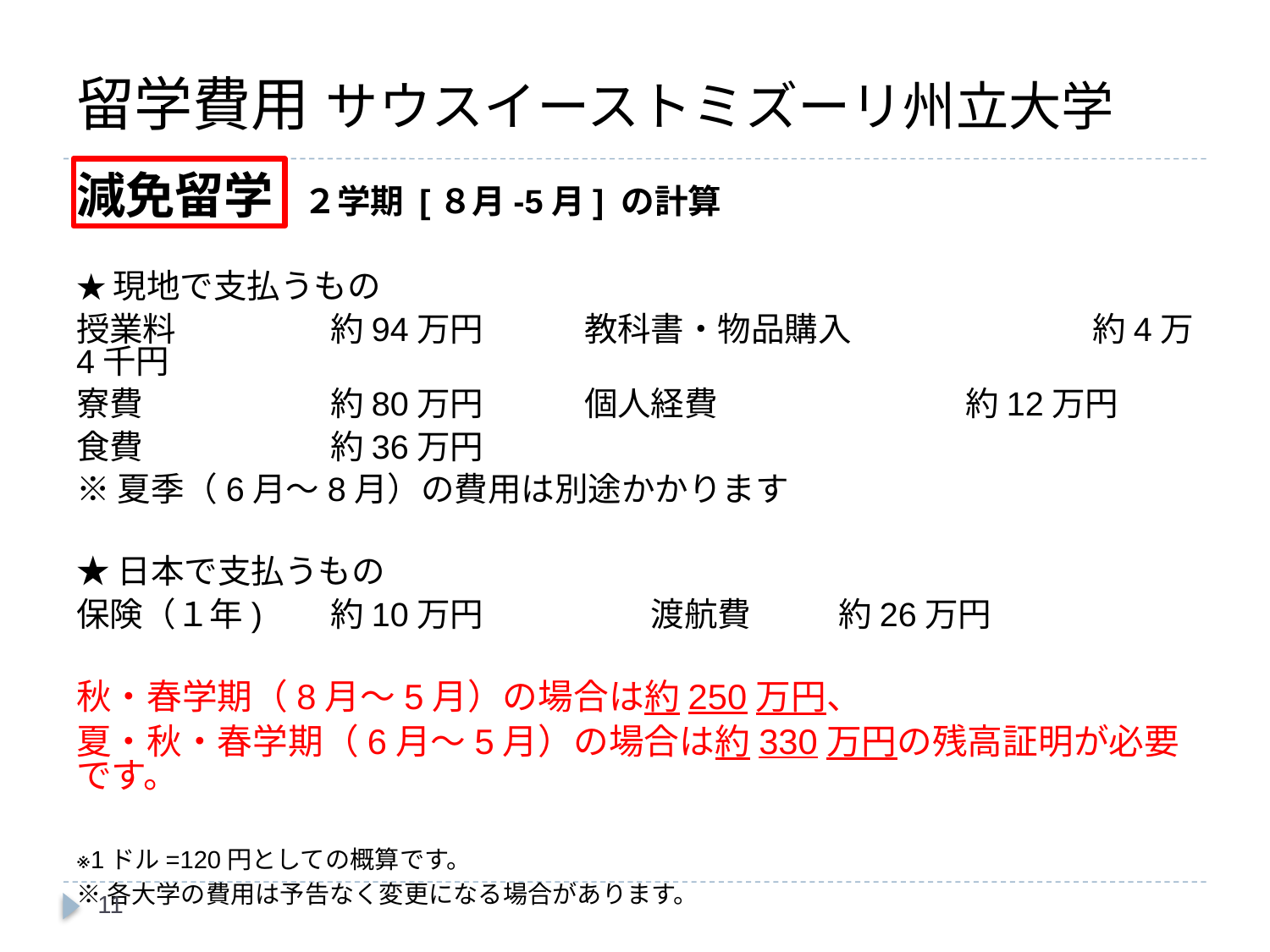

# 留学費用 サウスイーストミズーリ州立大学

減免留学　２学期 [８月-5月] の計算

★現地で支払うもの
授業料		約94万円	教科書・物品購入		約4万4千円
寮費　　　　　	約80万円	個人経費		約12万円
食費		約36万円
※夏季（6月～8月）の費用は別途かかります

★日本で支払うもの
保険（１年)	約10万円	　　渡航費	約26万円

秋・春学期（8月～5月）の場合は約250万円、
夏・秋・春学期（6月～5月）の場合は約330万円の残高証明が必要です。

※1ドル=120円としての概算です。
※各大学の費用は予告なく変更になる場合があります。
11